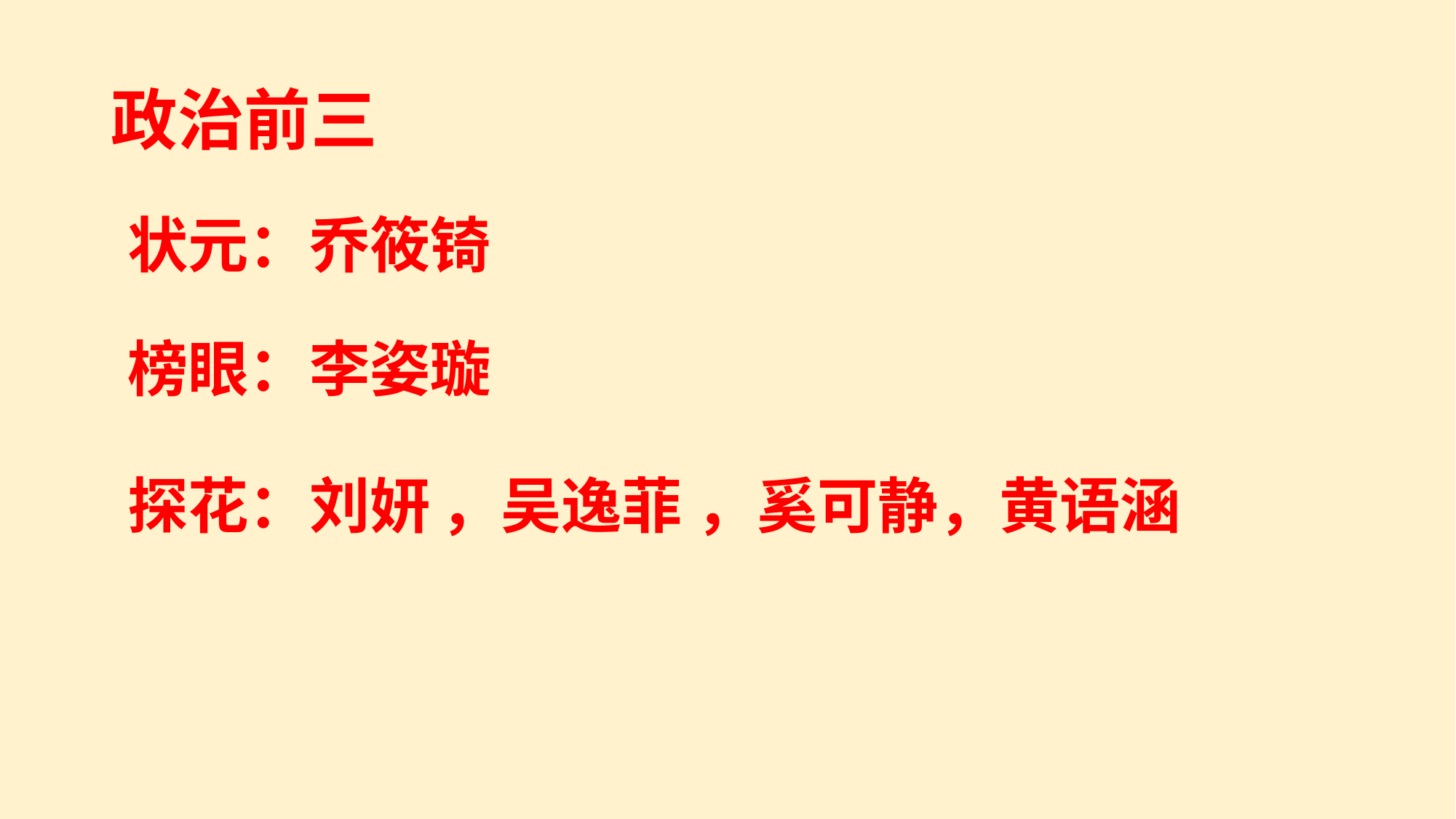

# 政治前三
状元：乔筱锜

榜眼：李姿璇
探花：刘妍 ，吴逸菲 ，奚可静，黄语涵